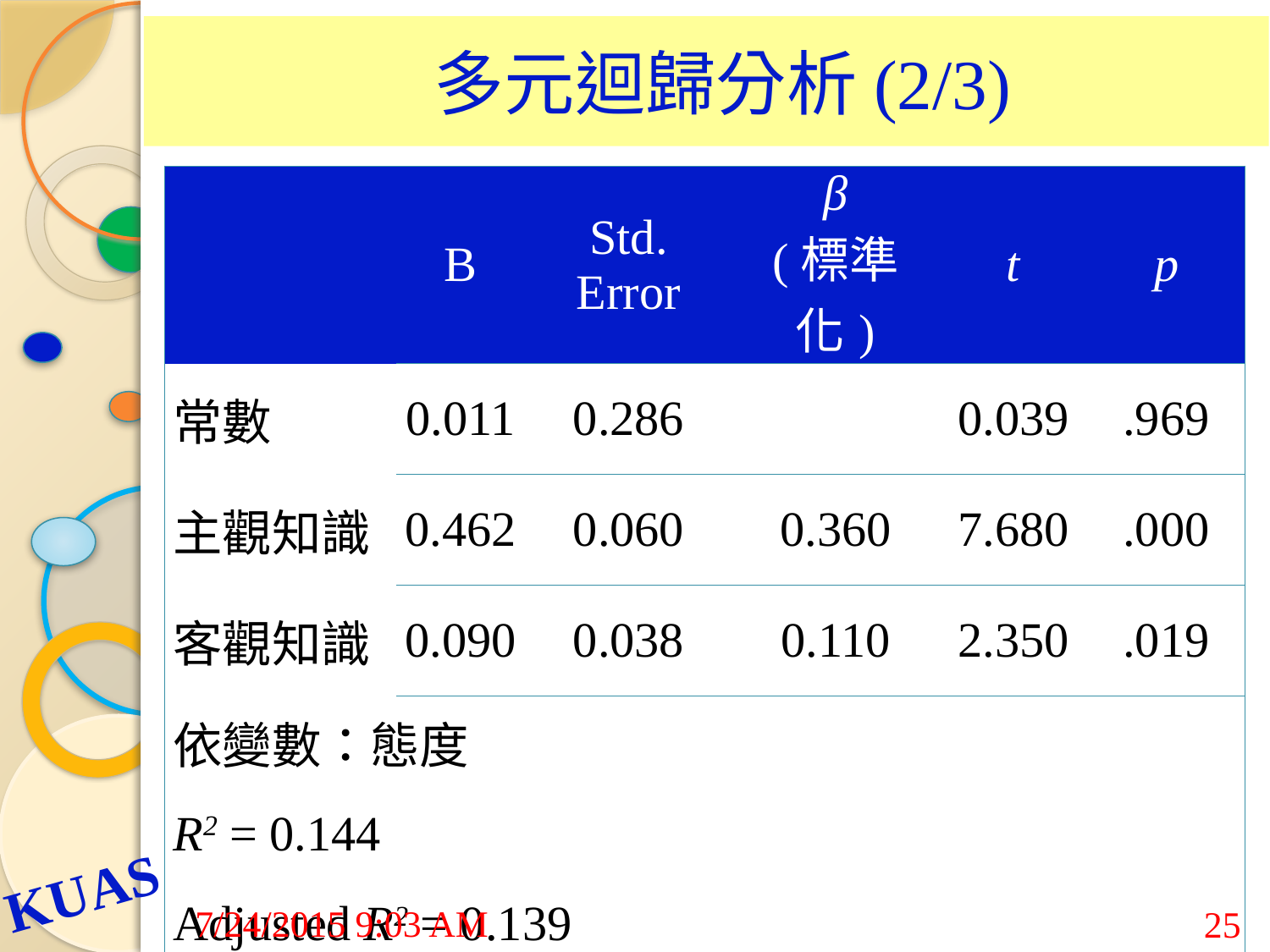

# 多元迴歸分析(2/3)
|  | B | Std. Error | β (標準化) | t | p |
| --- | --- | --- | --- | --- | --- |
| 常數 | 0.011 | 0.286 |  | 0.039 | .969 |
| 主觀知識 | 0.462 | 0.060 | 0.360 | 7.680 | .000 |
| 客觀知識 | 0.090 | 0.038 | 0.110 | 2.350 | .019 |
| 依變數：態度 |  |  |  |  |  |
| R2 = 0.144 |  |  |  |  |  |
| Adjusted R2 = 0.139 |  |  |  |  |  |
7/24/2015 9:03 AM
25